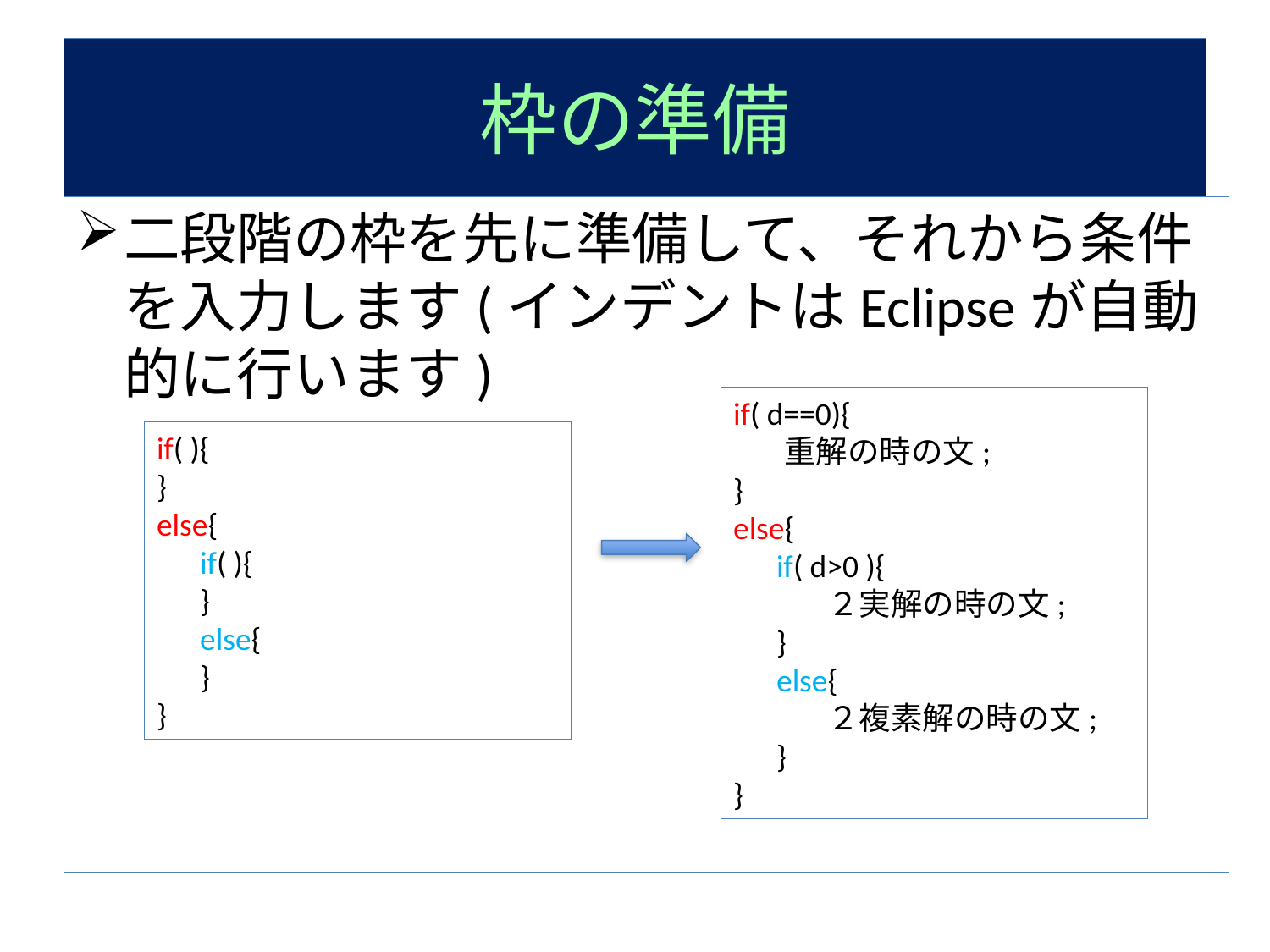

# 枠の準備
二段階の枠を先に準備して、それから条件を入力します(インデントはEclipseが自動的に行います)
if( d==0){
      重解の時の文;
}
else{
      if( d>0 ){
            ２実解の時の文;
      }
      else{
            ２複素解の時の文;
      }
}
if( ){
}
else{
      if( ){
      }
      else{
      }
}